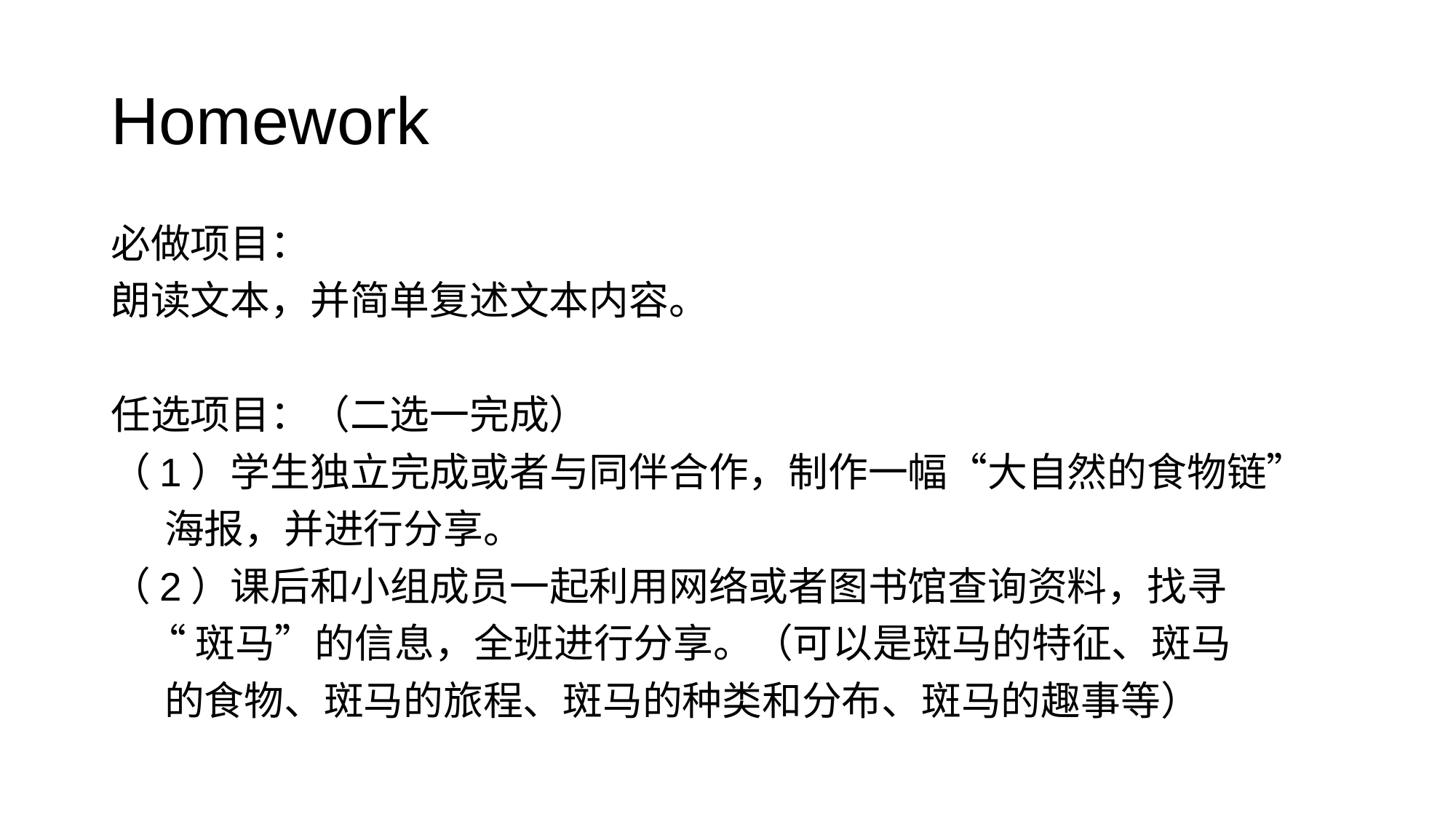

# Homework
必做项目：
朗读文本，并简单复述文本内容。

任选项目：（二选一完成）
（1）学生独立完成或者与同伴合作，制作一幅“大自然的食物链”
     海报，并进行分享。
（2）课后和小组成员一起利用网络或者图书馆查询资料，找寻
    “斑马”的信息，全班进行分享。（可以是斑马的特征、斑马
     的食物、斑马的旅程、斑马的种类和分布、斑马的趣事等）